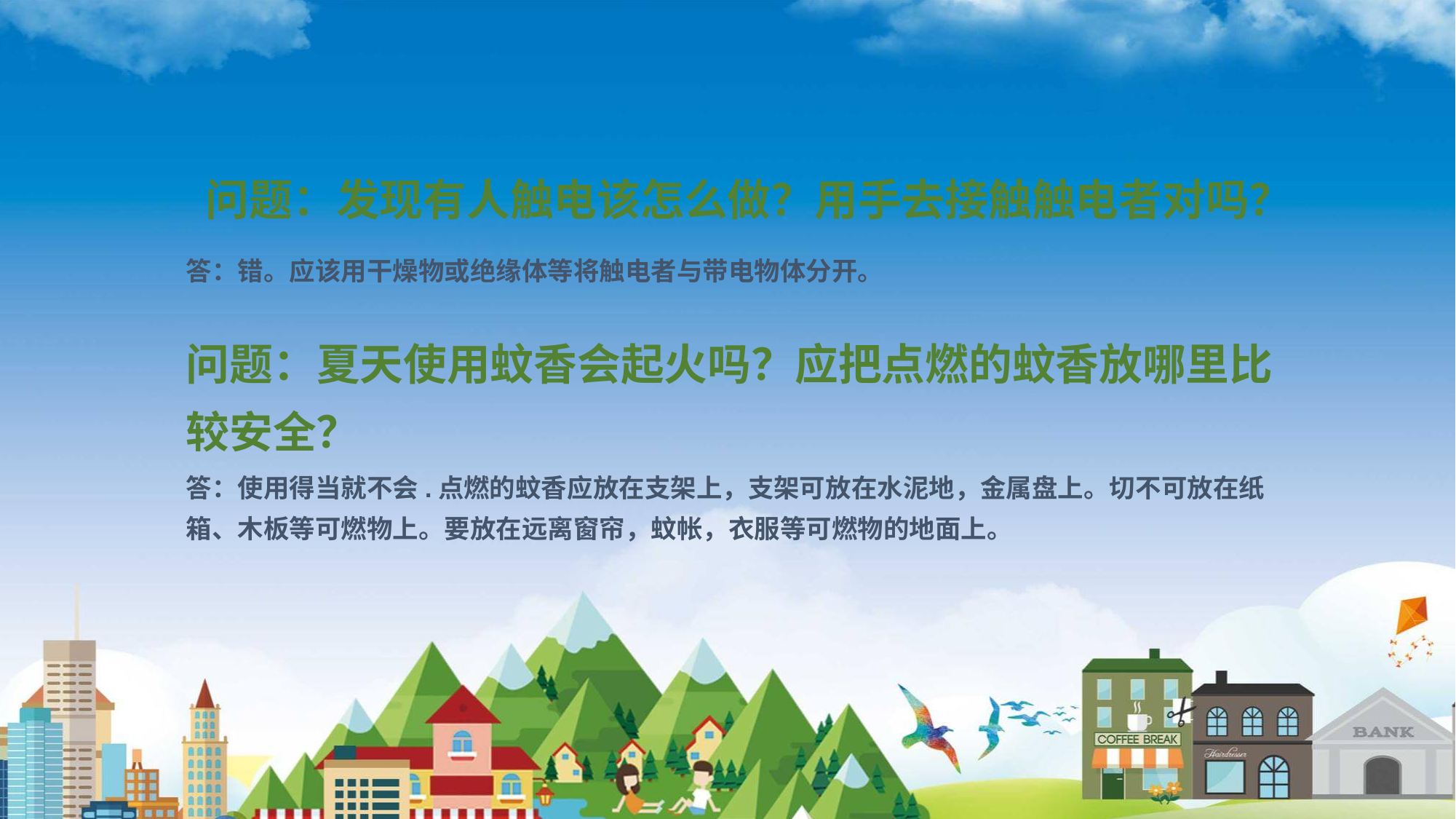

问题：发现有人触电该怎么做？用手去接触触电者对吗？
答：错。应该用干燥物或绝缘体等将触电者与带电物体分开。
问题：夏天使用蚊香会起火吗？应把点燃的蚊香放哪里比较安全？
答：使用得当就不会.点燃的蚊香应放在支架上，支架可放在水泥地，金属盘上。切不可放在纸箱、木板等可燃物上。要放在远离窗帘，蚊帐，衣服等可燃物的地面上。